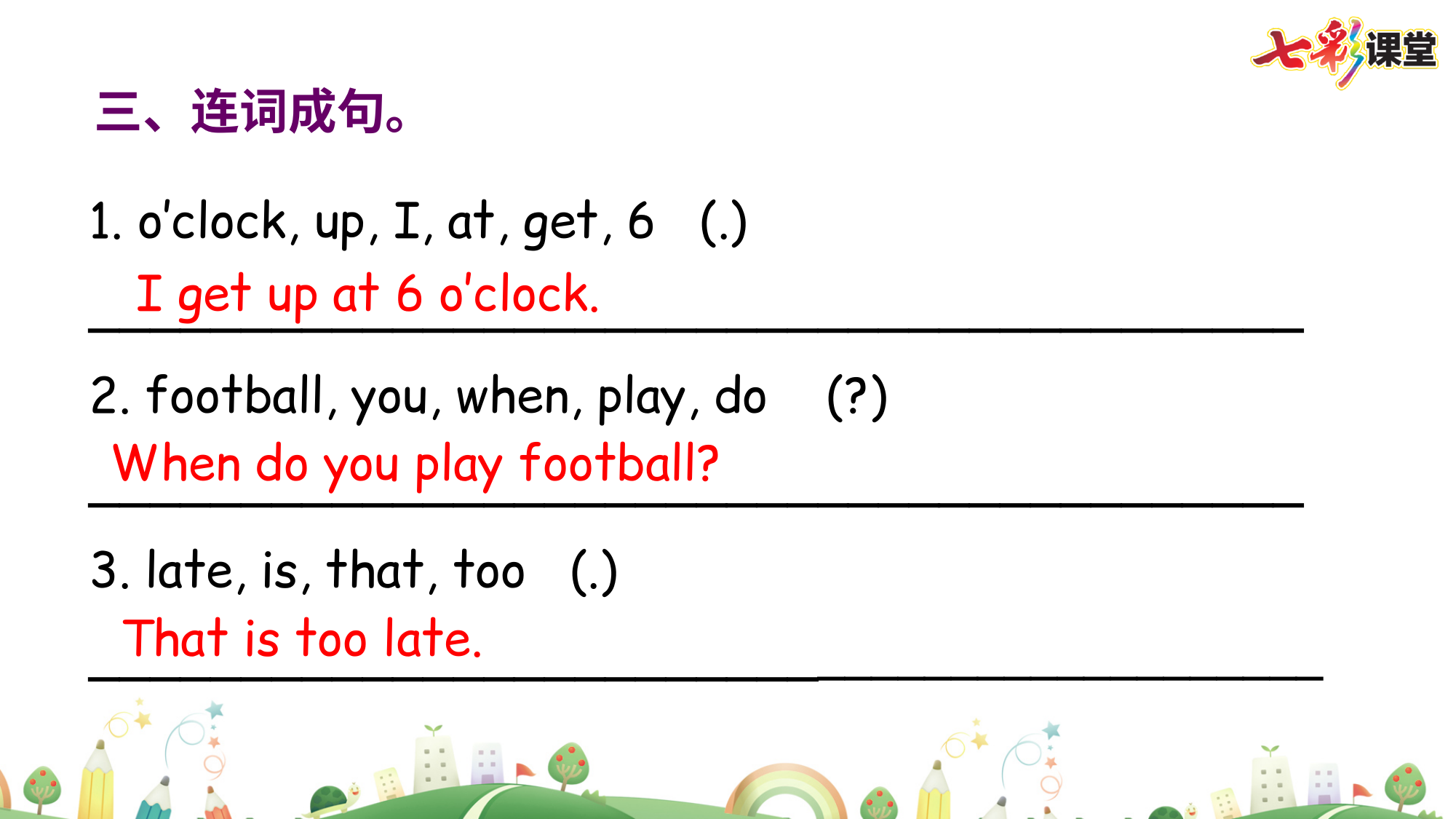

三、连词成句。
1. o’clock, up, I, at, get, 6   (.)
________________________________________
2. football, you, when, play, do    (?)
________________________________________
3. late, is, that, too   (.)
___________________________________________
I get up at 6 o’clock.
When do you play football?
That is too late.